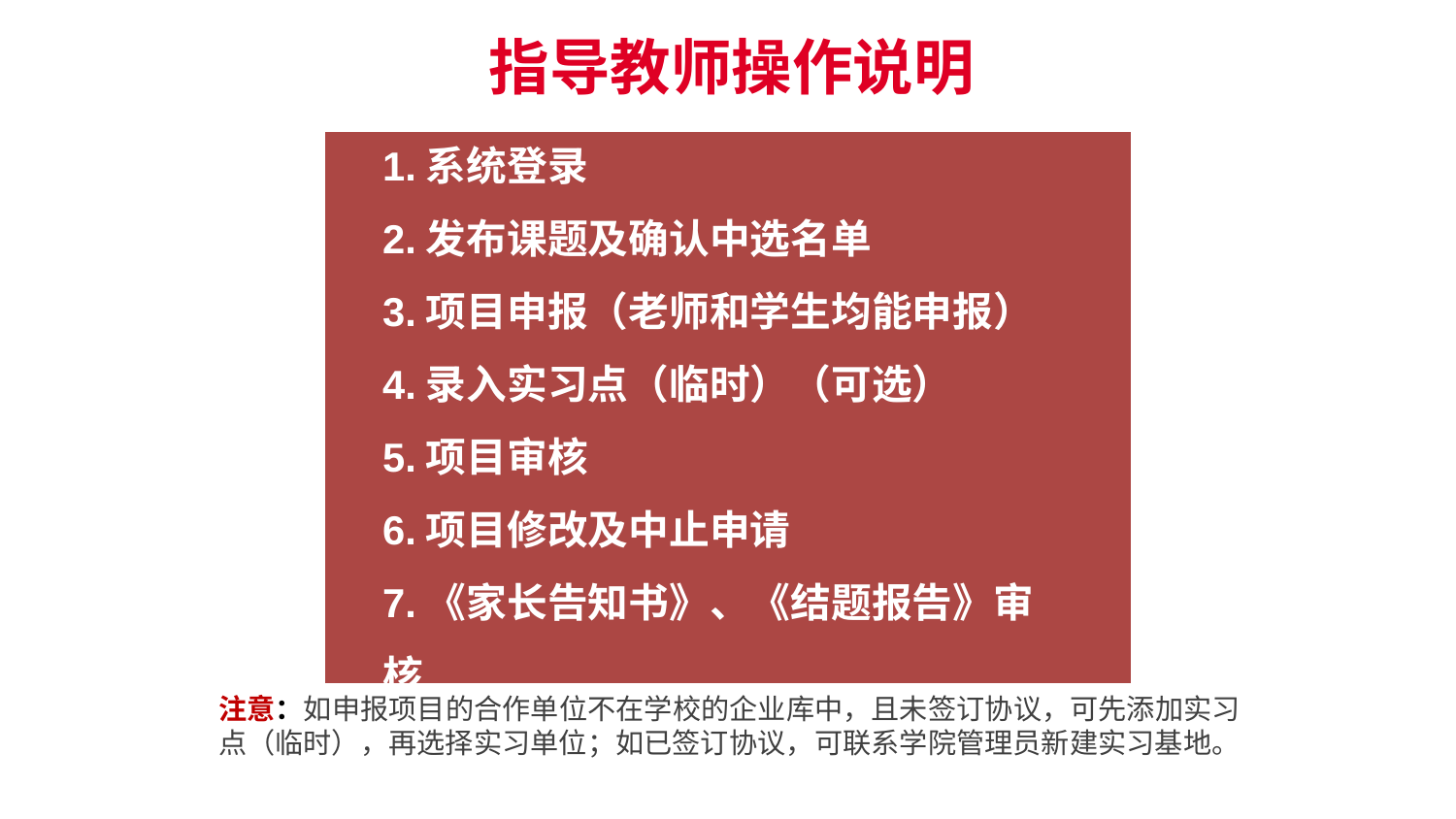

#
指导教师操作说明
1.系统登录
2.发布课题及确认中选名单
3.项目申报（老师和学生均能申报）
4.录入实习点（临时）（可选）
5.项目审核
6.项目修改及中止申请
7.《家长告知书》、《结题报告》审核
注意：如申报项目的合作单位不在学校的企业库中，且未签订协议，可先添加实习点（临时），再选择实习单位；如已签订协议，可联系学院管理员新建实习基地。